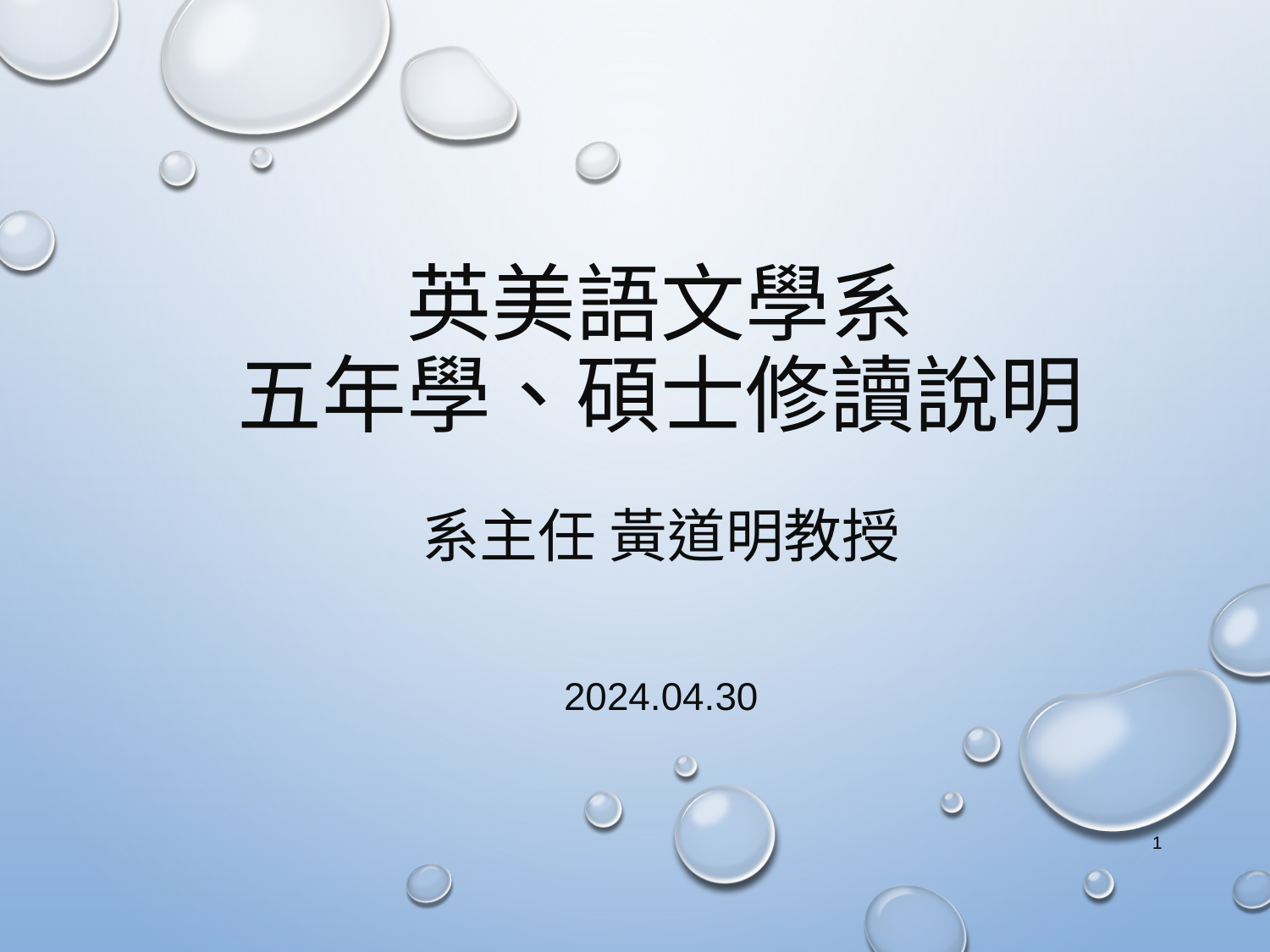

# 英美語文學系 五年學、碩士修讀說明 系主任 黃道明教授
2024.04.30

1